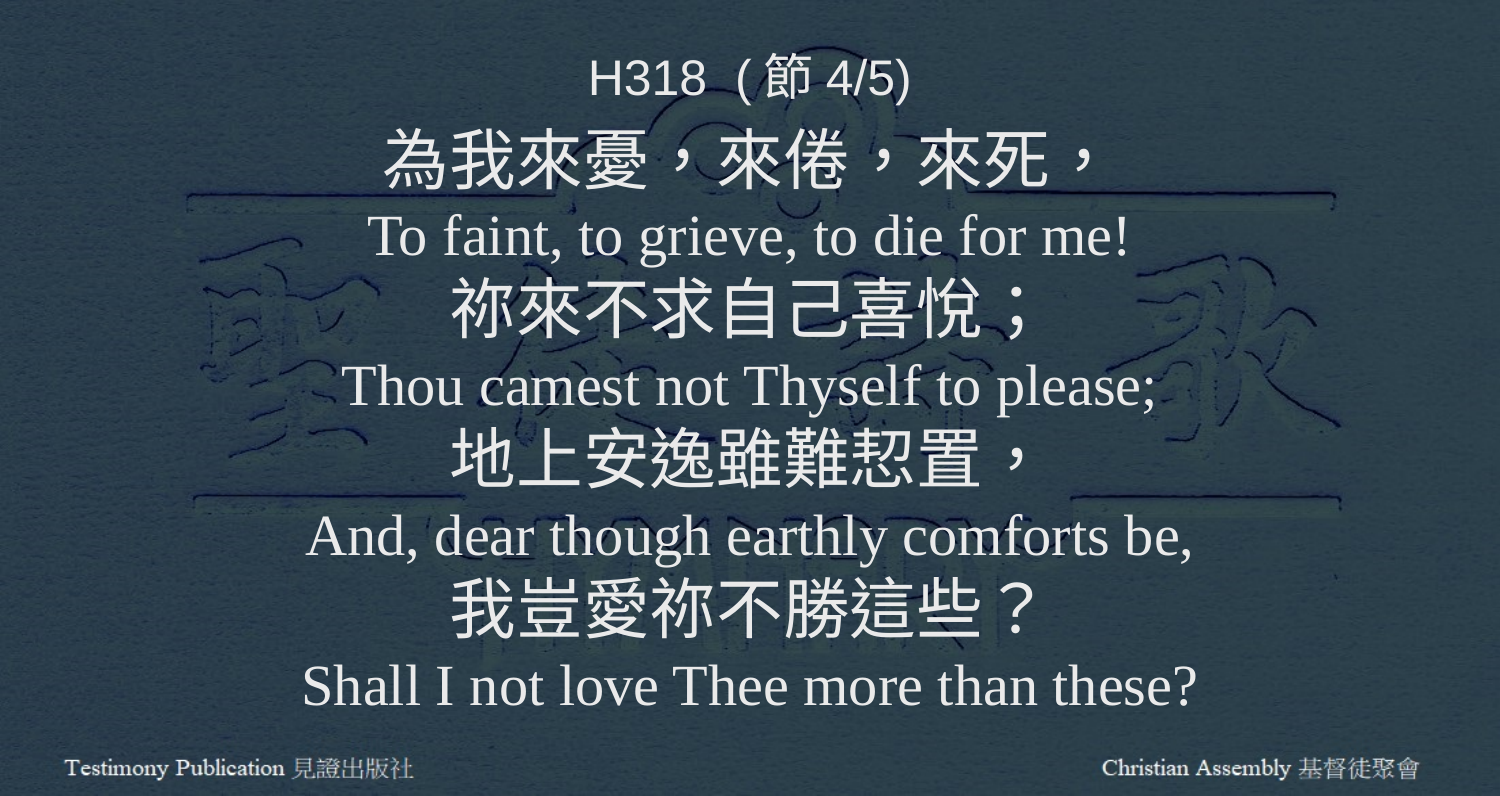

H318  (節4/5)
為我來憂，來倦，來死，
To faint, to grieve, to die for me!
祢來不求自己喜悅；
Thou camest not Thyself to please;
地上安逸雖難恝置，
And, dear though earthly comforts be,
我豈愛祢不勝這些？
Shall I not love Thee more than these?